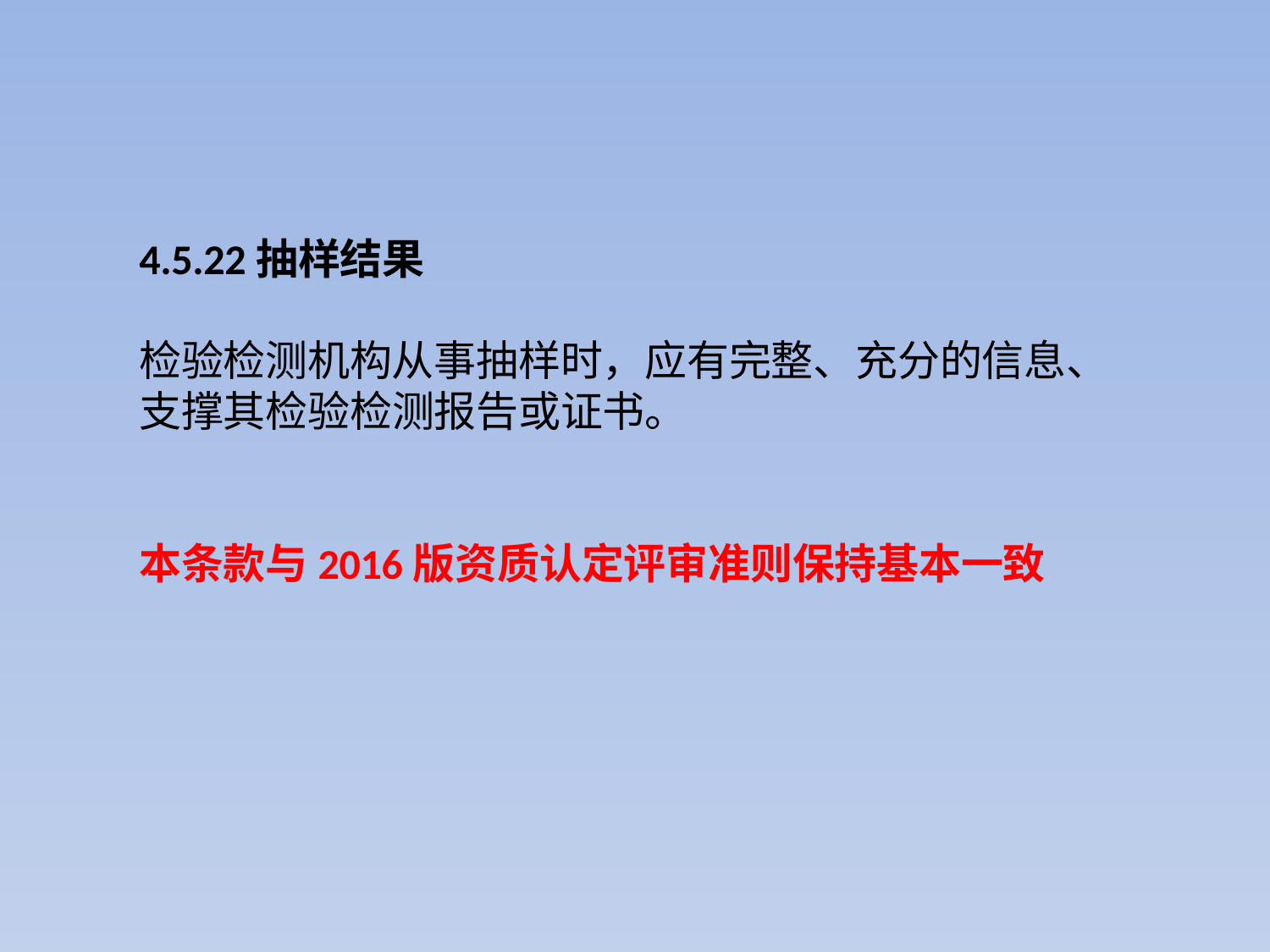

4.5.22抽样结果

检验检测机构从事抽样时，应有完整、充分的信息、支撑其检验检测报告或证书。

本条款与2016版资质认定评审准则保持基本一致